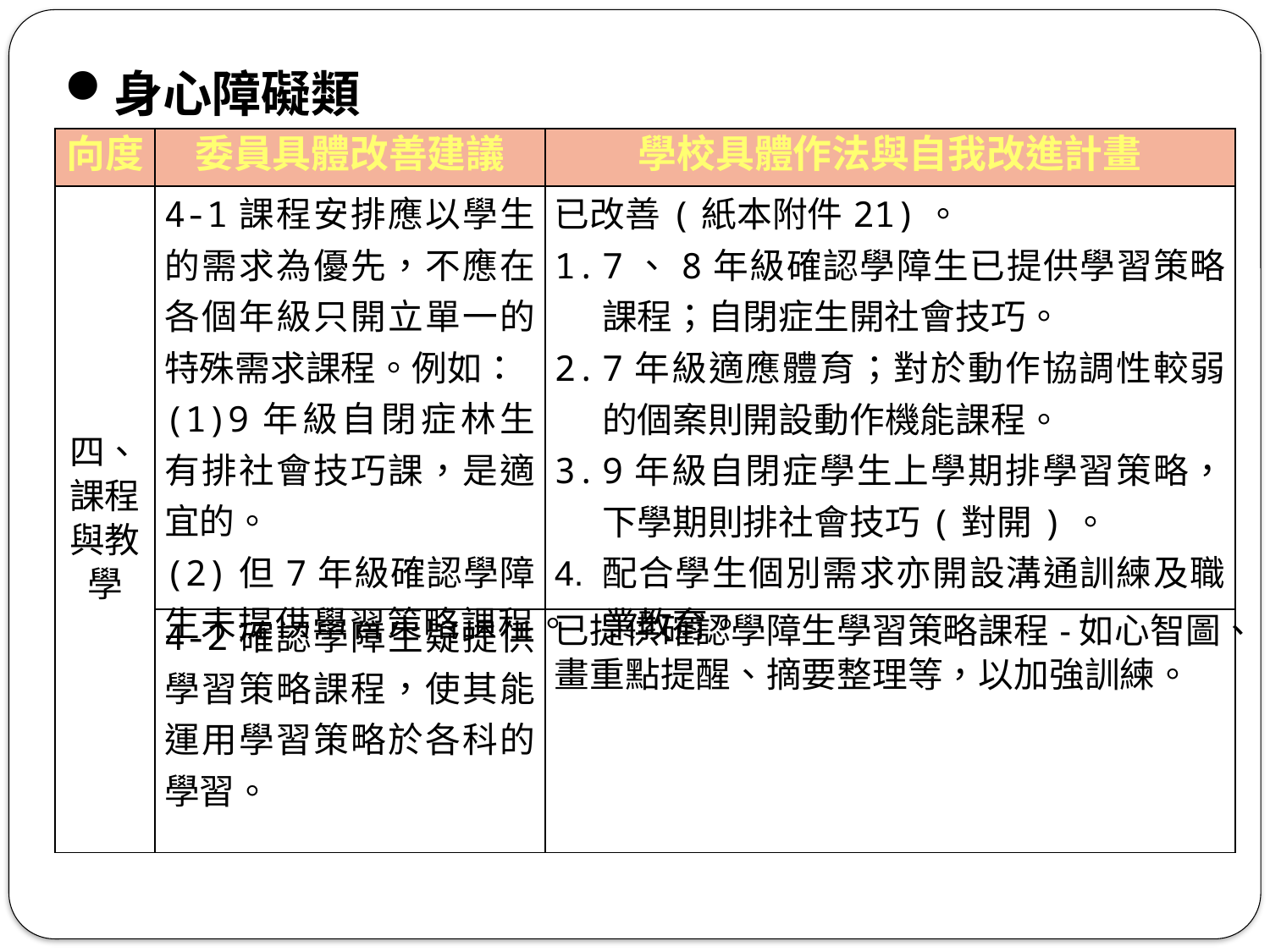

身心障礙類
| 向度 | 委員具體改善建議 | 學校具體作法與自我改進計畫 |
| --- | --- | --- |
| 四、課程與教學 | 4-1課程安排應以學生的需求為優先，不應在各個年級只開立單一的特殊需求課程。例如： (1)9年級自閉症林生有排社會技巧課，是適宜的。 (2)但7年級確認學障生未提供學習策略課程。 | 已改善(紙本附件21)。 7、8年級確認學障生已提供學習策略課程；自閉症生開社會技巧。 7年級適應體育；對於動作協調性較弱的個案則開設動作機能課程。 9年級自閉症學生上學期排學習策略，下學期則排社會技巧(對開)。 配合學生個別需求亦開設溝通訓練及職業教育。 |
|  | 4-2確認學障生疑提供學習策略課程，使其能運用學習策略於各科的學習。 | 已提供確認學障生學習策略課程-如心智圖、畫重點提醒、摘要整理等，以加強訓練。 |